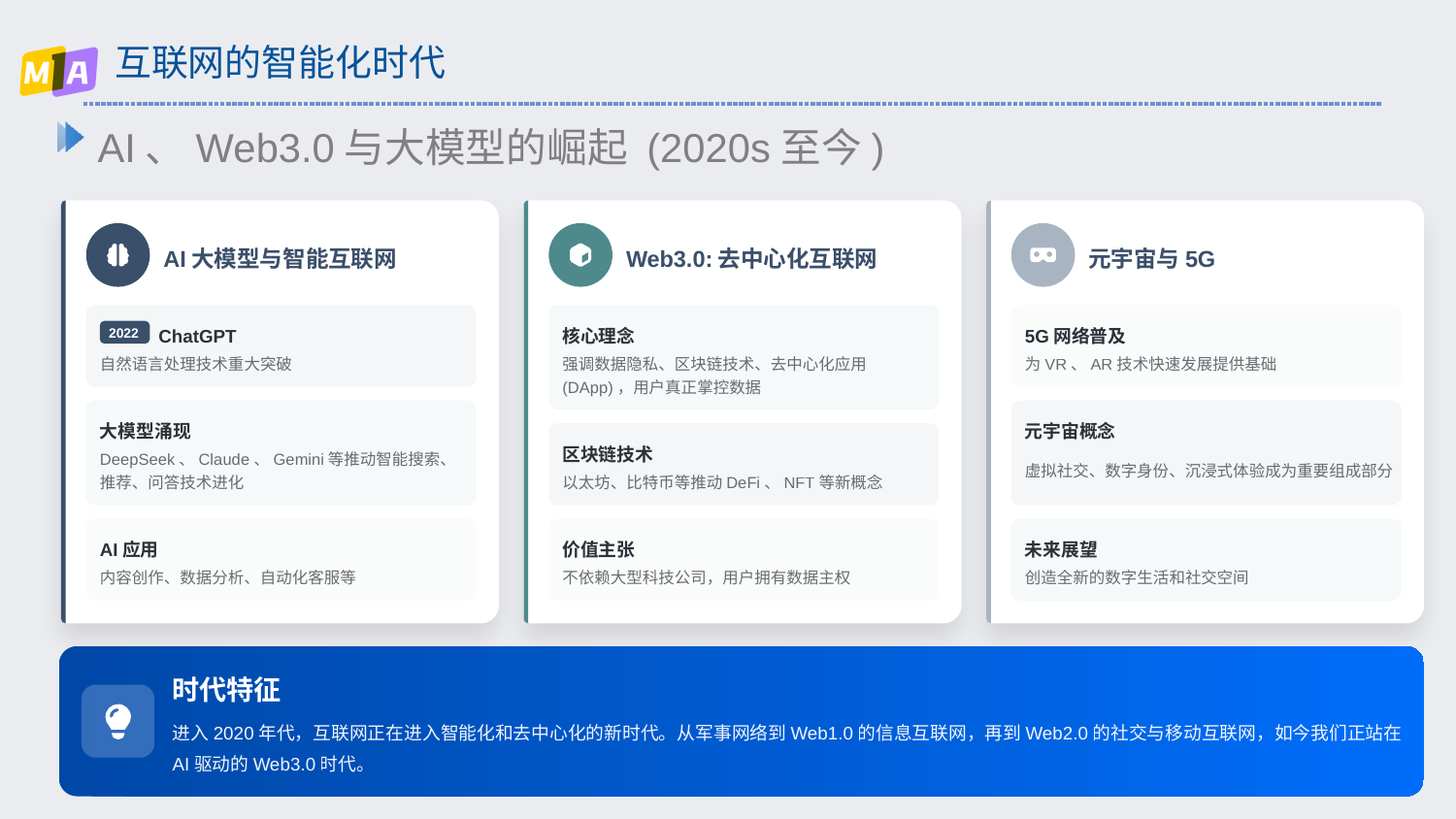

# 互联网的智能化时代
AI、Web3.0与大模型的崛起 (2020s至今)

AI大模型与智能互联网
Web3.0:去中心化互联网
元宇宙与5G

ChatGPT
核心理念
5G网络普及

2022
自然语言处理技术重大突破
强调数据隐私、区块链技术、去中心化应用(DApp)，用户真正掌控数据
为VR、AR技术快速发展提供基础

大模型涌现
元宇宙概念

区块链技术
DeepSeek、Claude、Gemini等推动智能搜索、推荐、问答技术进化
虚拟社交、数字身份、沉浸式体验成为重要组成部分
以太坊、比特币等推动DeFi、NFT等新概念

AI应用
价值主张
未来展望
内容创作、数据分析、自动化客服等
不依赖大型科技公司，用户拥有数据主权
创造全新的数字生活和社交空间

时代特征

进入2020年代，互联网正在进入智能化和去中心化的新时代。从军事网络到Web1.0的信息互联网，再到Web2.0的社交与移动互联网，如今我们正站在AI驱动的Web3.0时代。